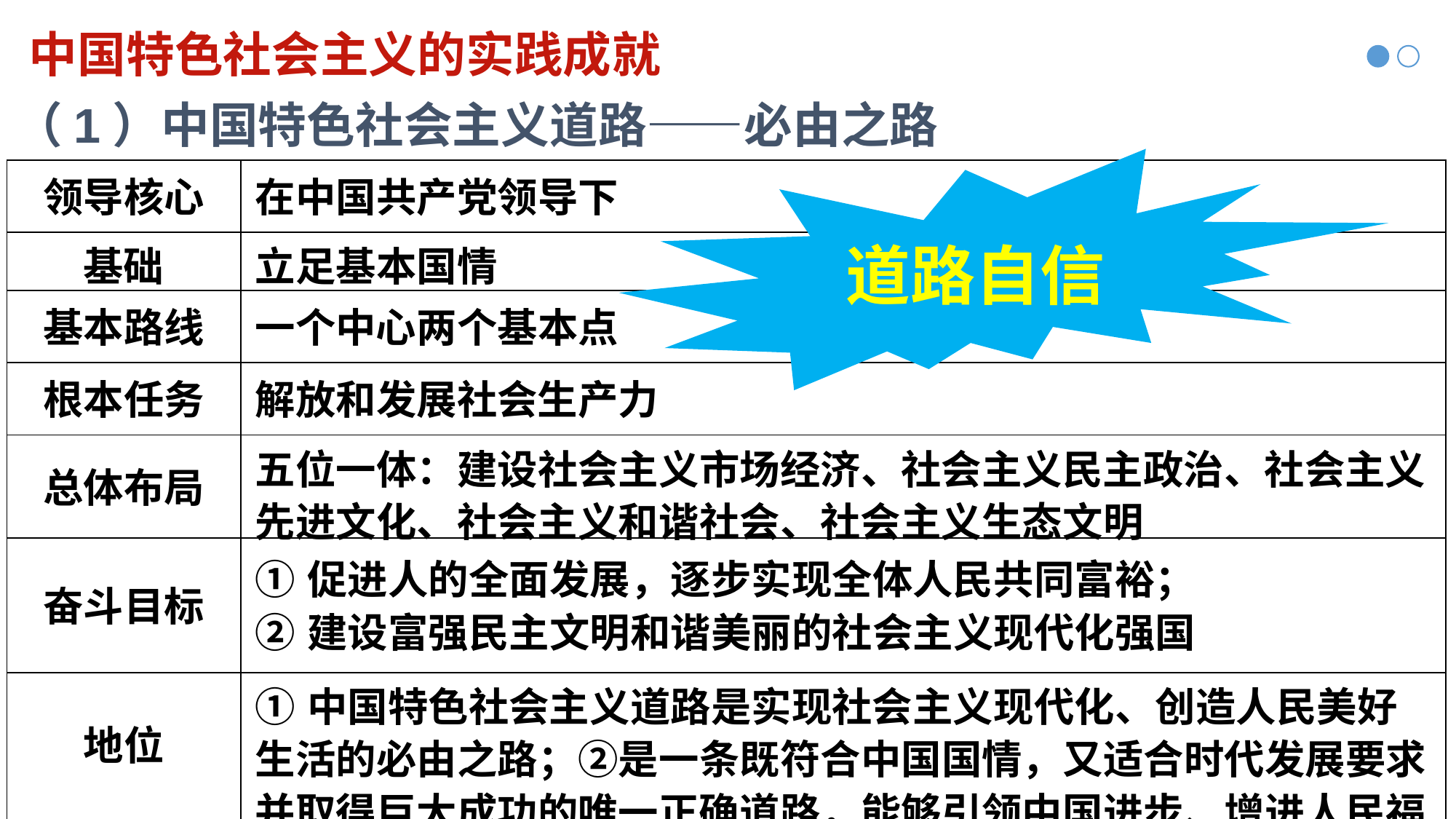

中国特色社会主义的实践成就

（1）中国特色社会主义道路——必由之路
道路自信
| 领导核心 | 在中国共产党领导下 |
| --- | --- |
| 基础 | 立足基本国情 |
| 基本路线 | 一个中心两个基本点 |
| 根本任务 | 解放和发展社会生产力 |
| 总体布局 | 五位一体：建设社会主义市场经济、社会主义民主政治、社会主义先进文化、社会主义和谐社会、社会主义生态文明 |
| 奋斗目标 | ①促进人的全面发展，逐步实现全体人民共同富裕； ②建设富强民主文明和谐美丽的社会主义现代化强国 |
| 地位 | ①中国特色社会主义道路是实现社会主义现代化、创造人民美好生活的必由之路；②是一条既符合中国国情，又适合时代发展要求并取得巨大成功的唯一正确道路，能够引领中国进步、增进人民福祉、实现民族复兴。 |